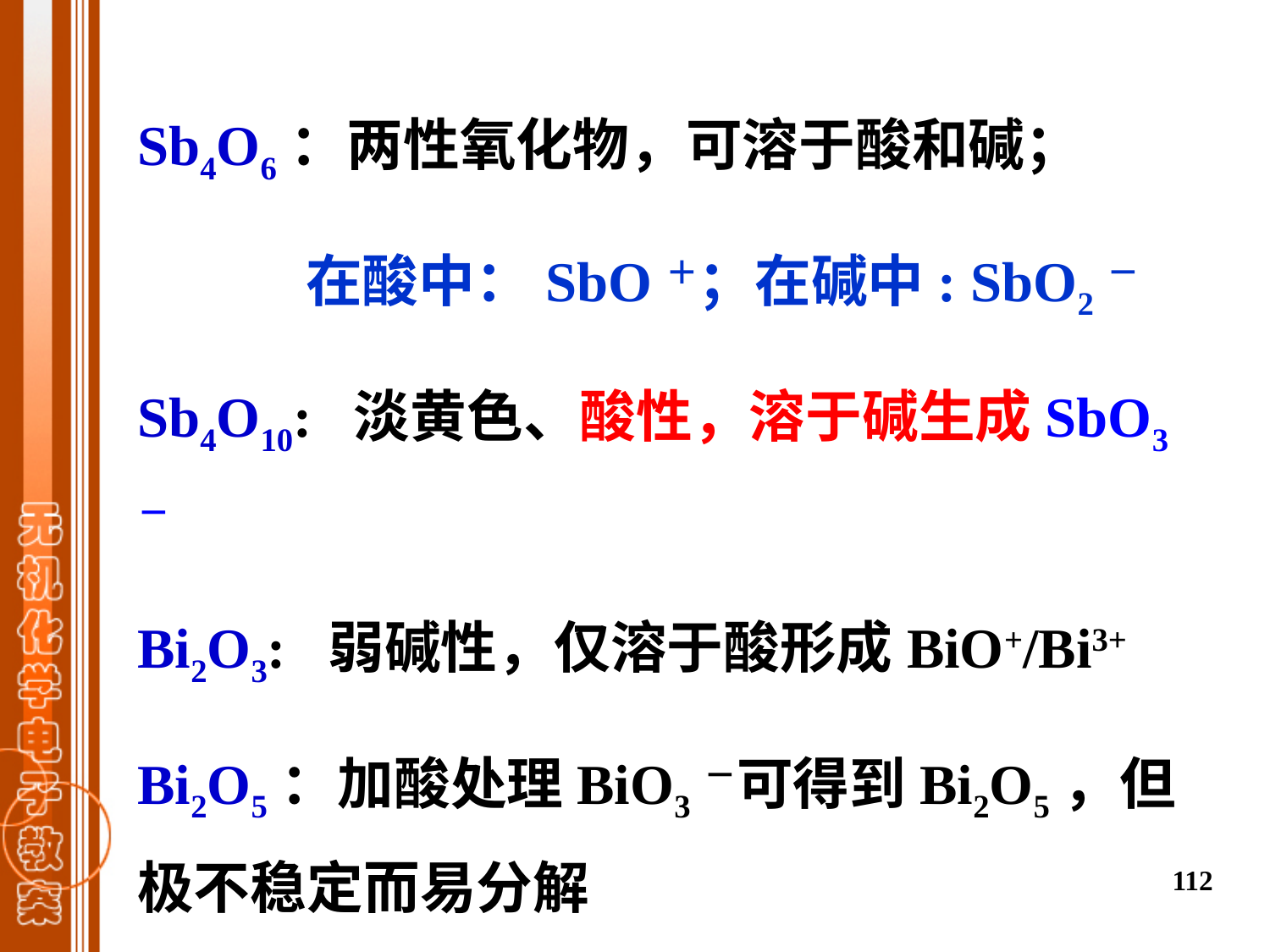

Sb4O6：两性氧化物，可溶于酸和碱；
            在酸中：SbO＋；在碱中: SbO2－
Sb4O10:  淡黄色、酸性，溶于碱生成SbO3－
Bi2O3:  弱碱性，仅溶于酸形成BiO+/Bi3+
Bi2O5：加酸处理BiO3－可得到Bi2O5，但极不稳定而易分解
112